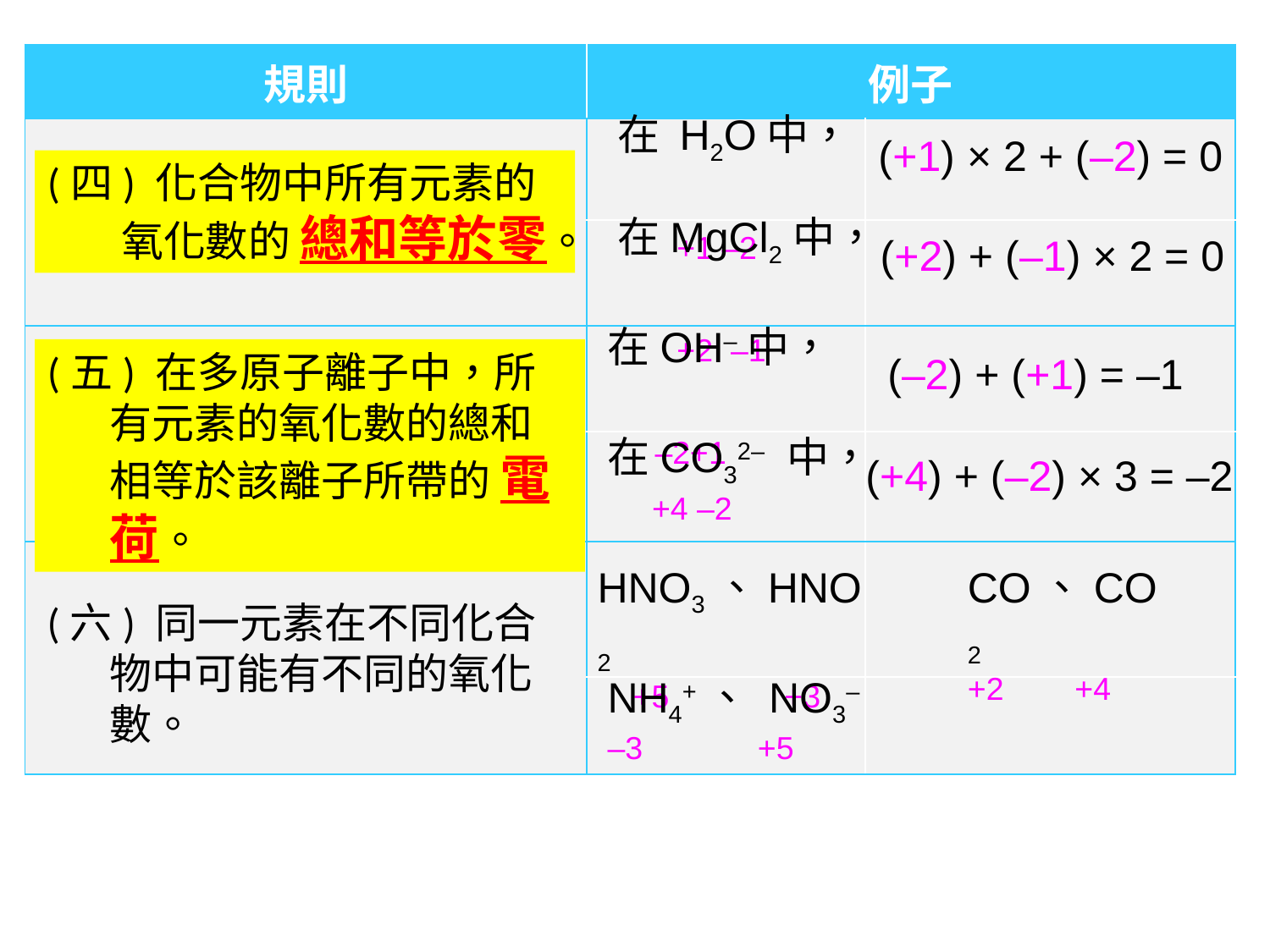

| 規則 | 例子 |  |
| --- | --- | --- |
|  |  |  |
|  |  |  |
|  |  |  |
|  |  |  |
|  |  |  |
|  |  |  |
在 H2O中，
     +1 –2
(+1) × 2 + (–2) = 0
(四) 化合物中所有元素的氧化數的 總和等於零。
在MgCl2中，
     +2  –1
(+2) + (–1) × 2 = 0
在OH–中，
    –2+1
(五) 在多原子離子中，所有元素的氧化數的總和相等於該離子所帶的 電荷。
(–2) + (+1) = –1
在CO32– 中，
     +4 –2
(+4) + (–2) × 3 = –2
HNO3、HNO2
    +5             +3
CO、CO2
+2        +4
(六) 同一元素在不同化合物中可能有不同的氧化數。
NH4+、 NO3–
–3             +5